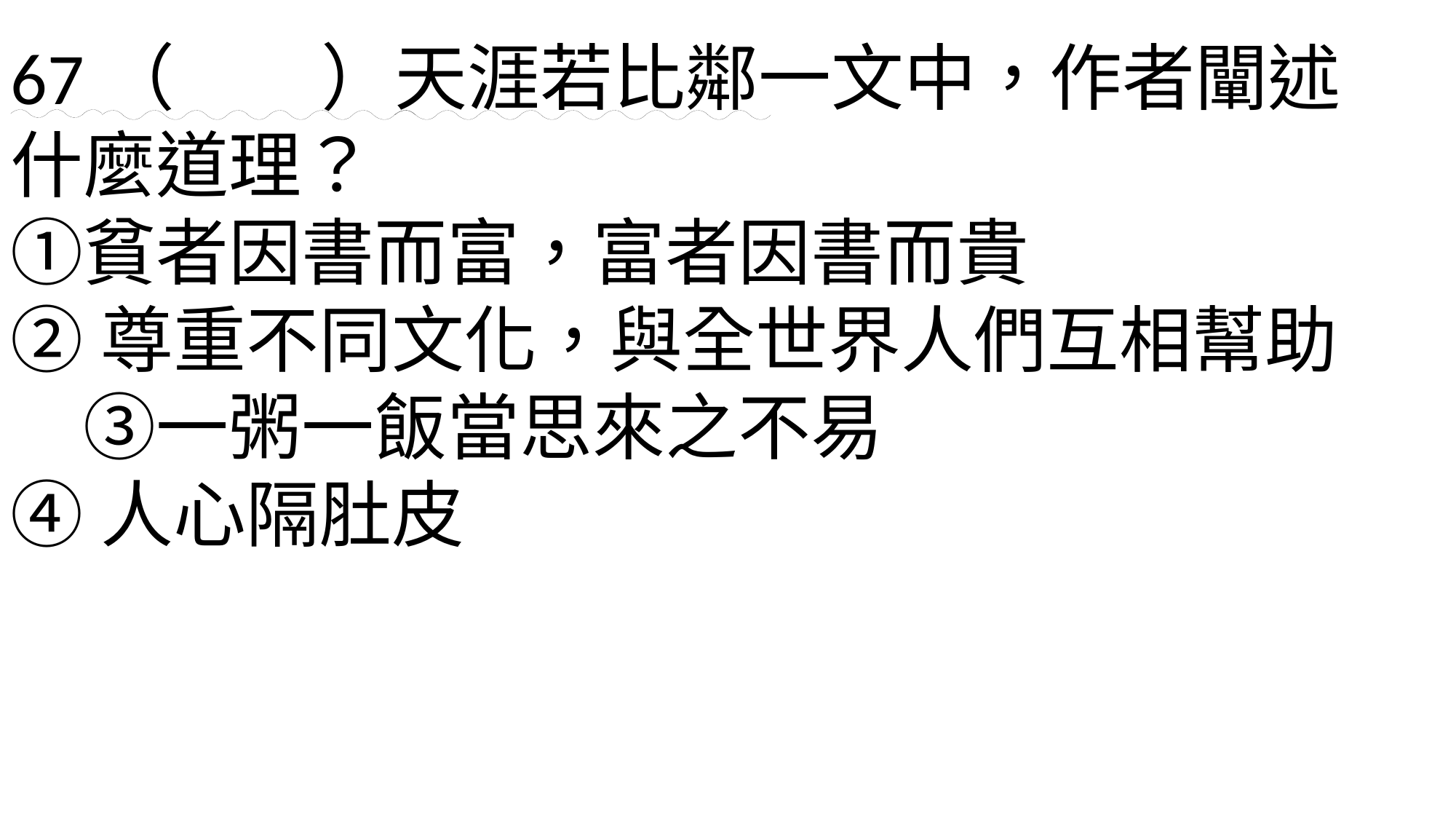

67（         ）天涯若比鄰一文中，作者闡述什麼道理？　
①貧者因書而富，富者因書而貴
②尊重不同文化，與全世界人們互相幫助　③一粥一飯當思來之不易
④人心隔肚皮